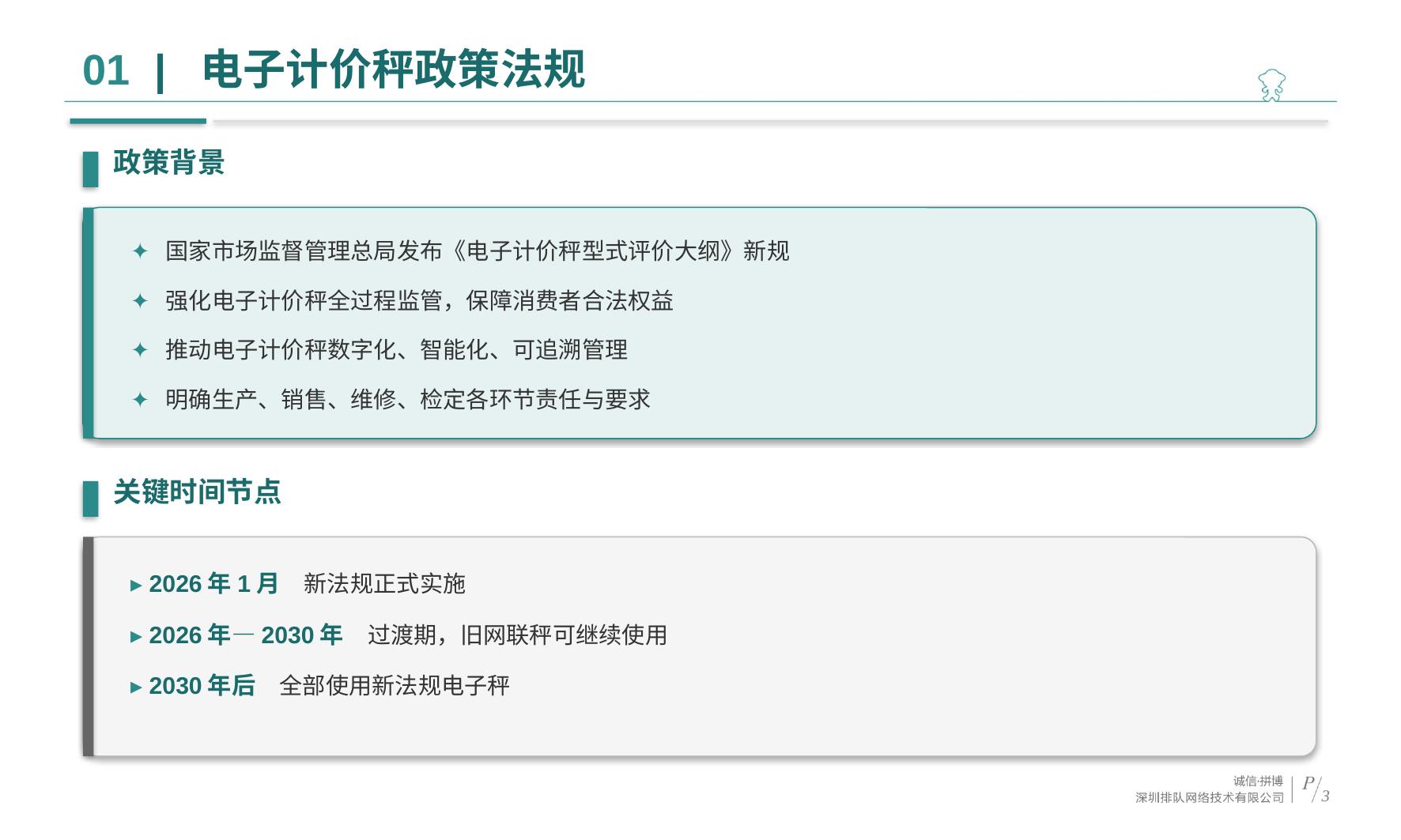

# 01  |  电子计价秤政策法规

政策背景

✦  国家市场监督管理总局发布《电子计价秤型式评价大纲》新规
✦  强化电子计价秤全过程监管，保障消费者合法权益
✦  推动电子计价秤数字化、智能化、可追溯管理
✦  明确生产、销售、维修、检定各环节责任与要求
关键时间节点

▸ 2026年1月　新法规正式实施
▸ 2026年—2030年　过渡期，旧网联秤可继续使用
▸ 2030年后　全部使用新法规电子秤